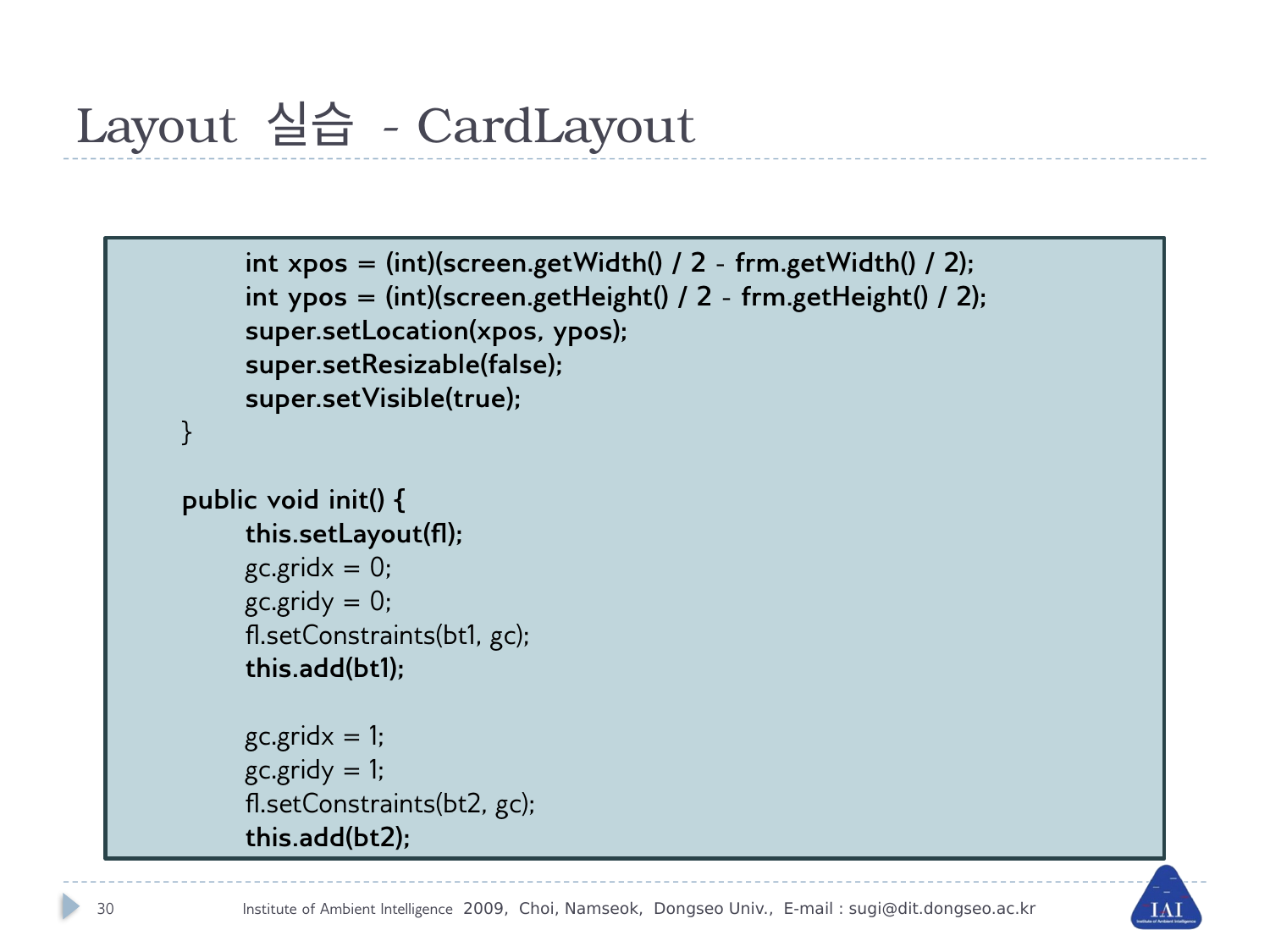

# Layout 실습 - CardLayout

int xpos = (int)(screen.getWidth() / 2 - frm.getWidth() / 2);
int ypos = (int)(screen.getHeight() / 2 - frm.getHeight() / 2);
super.setLocation(xpos, ypos);
super.setResizable(false);
super.setVisible(true);
}

public void init() {
this.setLayout(fl);
gc.gridx = 0;
gc.gridy = 0;
fl.setConstraints(bt1, gc);
this.add(bt1);

gc.gridx = 1;
gc.gridy = 1;
fl.setConstraints(bt2, gc);
this.add(bt2);